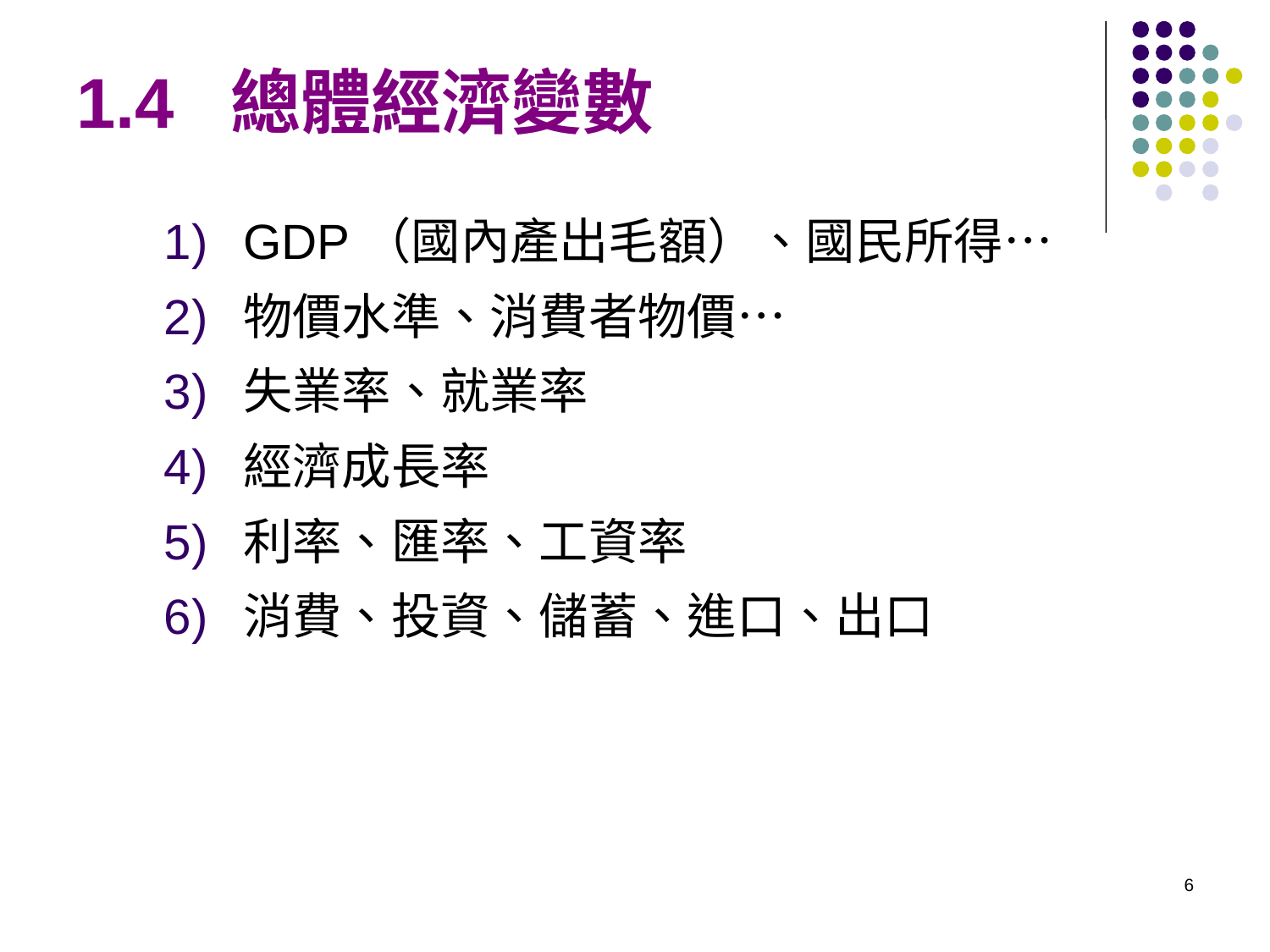

# 1.4  總體經濟變數
GDP（國內產出毛額）、國民所得…
物價水準、消費者物價…
失業率、就業率
經濟成長率
利率、匯率、工資率
消費、投資、儲蓄、進口、出口

6